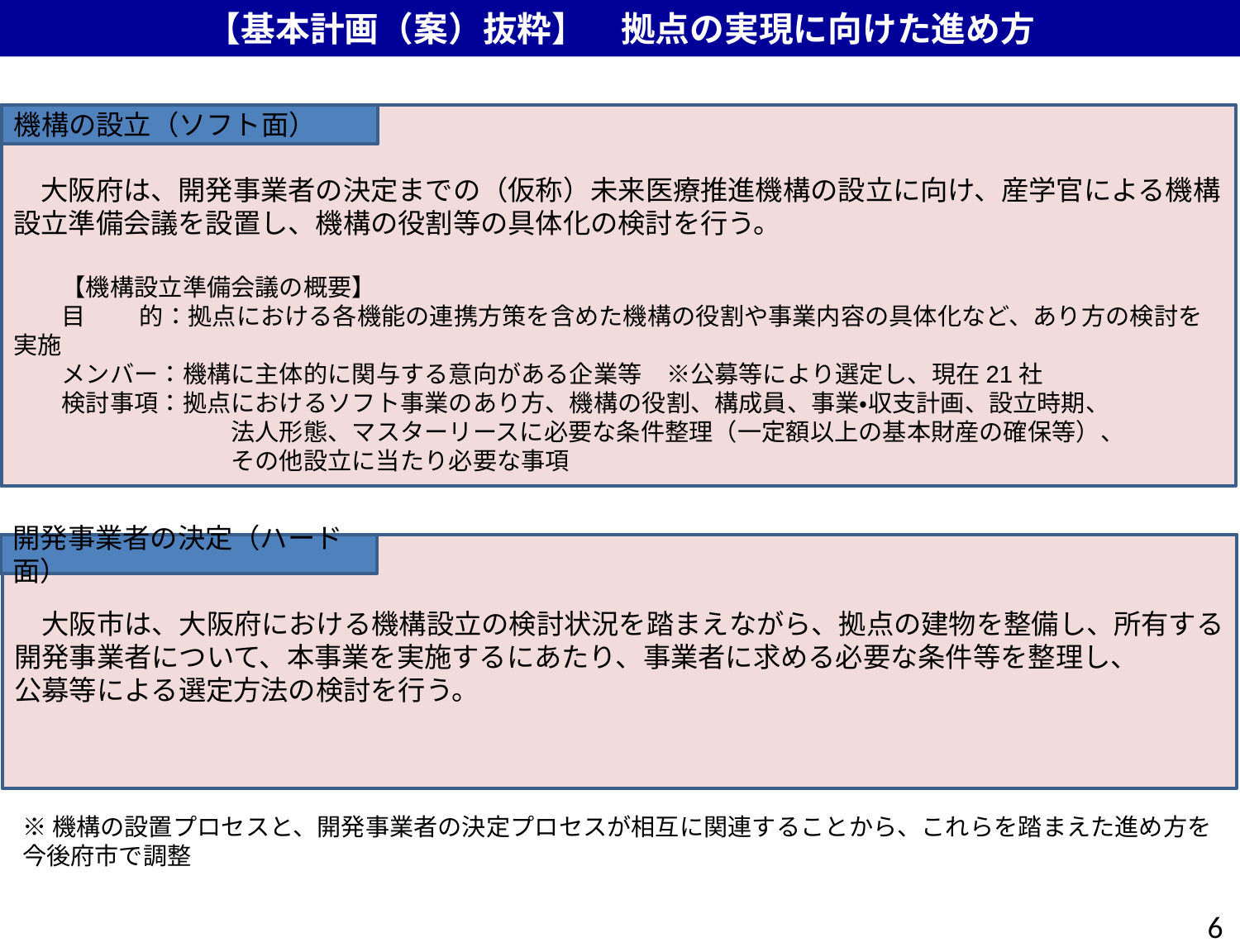

【基本計画（案）抜粋】　拠点の実現に向けた進め方

　大阪府は、開発事業者の決定までの（仮称）未来医療推進機構の設立に向け、産学官による機構設立準備会議を設置し、機構の役割等の具体化の検討を行う。

　　【機構設立準備会議の概要】
　　目　　 的：拠点における各機能の連携方策を含めた機構の役割や事業内容の具体化など、あり方の検討を実施
　　メンバー：機構に主体的に関与する意向がある企業等　※公募等により選定し、現在21社
　　検討事項：拠点におけるソフト事業のあり方、機構の役割、構成員、事業・収支計画、設立時期、
　　　　　　　　　法人形態、マスターリースに必要な条件整理（一定額以上の基本財産の確保等）、
　　　　　　　　　その他設立に当たり必要な事項
機構の設立（ソフト面）
開発事業者の決定（ハード面）

　大阪市は、大阪府における機構設立の検討状況を踏まえながら、拠点の建物を整備し、所有する
開発事業者について、本事業を実施するにあたり、事業者に求める必要な条件等を整理し、
公募等による選定方法の検討を行う。
※機構の設置プロセスと、開発事業者の決定プロセスが相互に関連することから、これらを踏まえた進め方を今後府市で調整
6